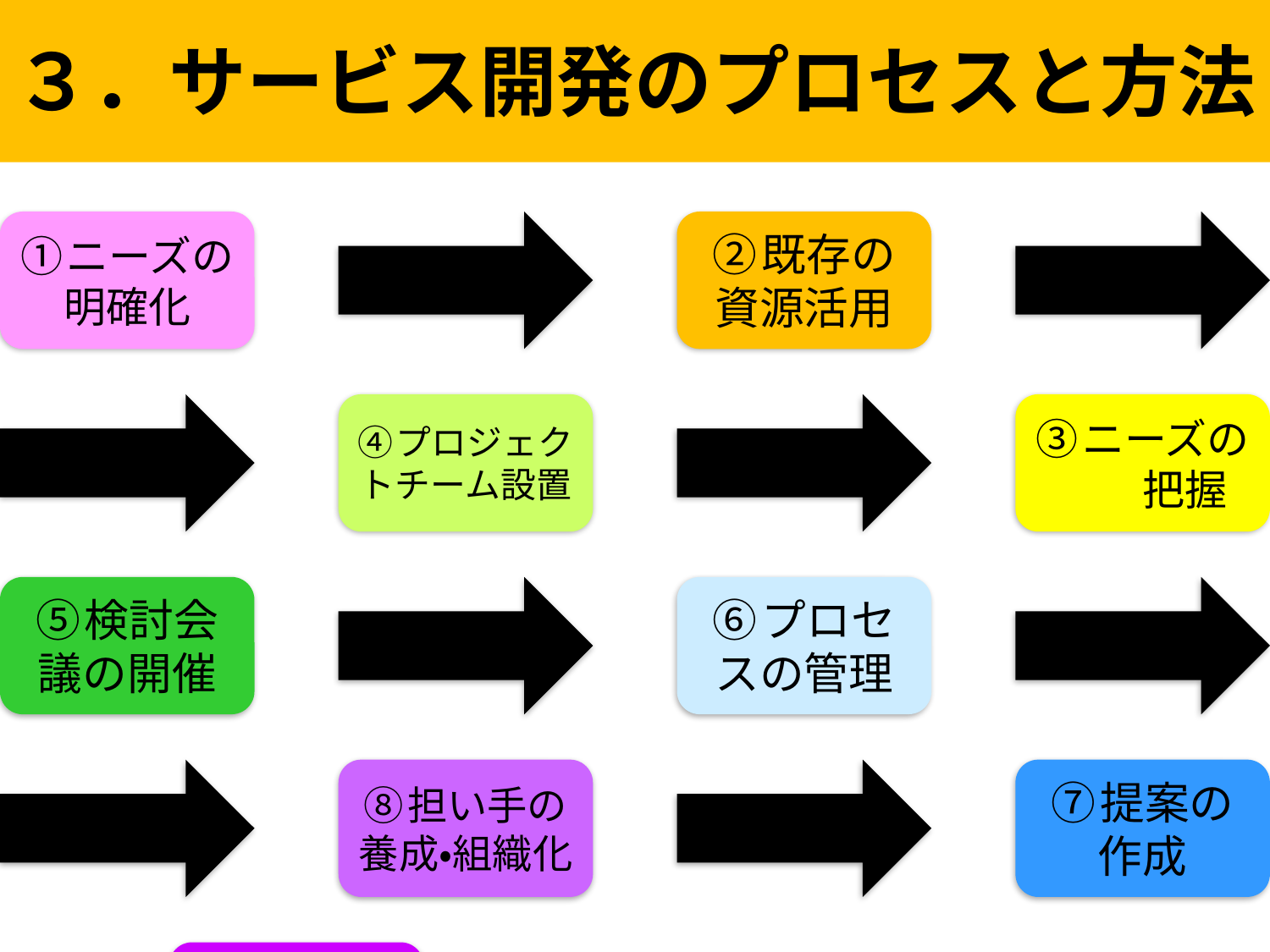

３．サービス開発のプロセスと方法
①ニーズの
明確化
②既存の資源活用
③ニーズの　　把握
④プロジェクトチーム設置
⑤検討会議の開催
⑥プロセスの管理
⑦提案の作成
⑧担い手の
養成・組織化